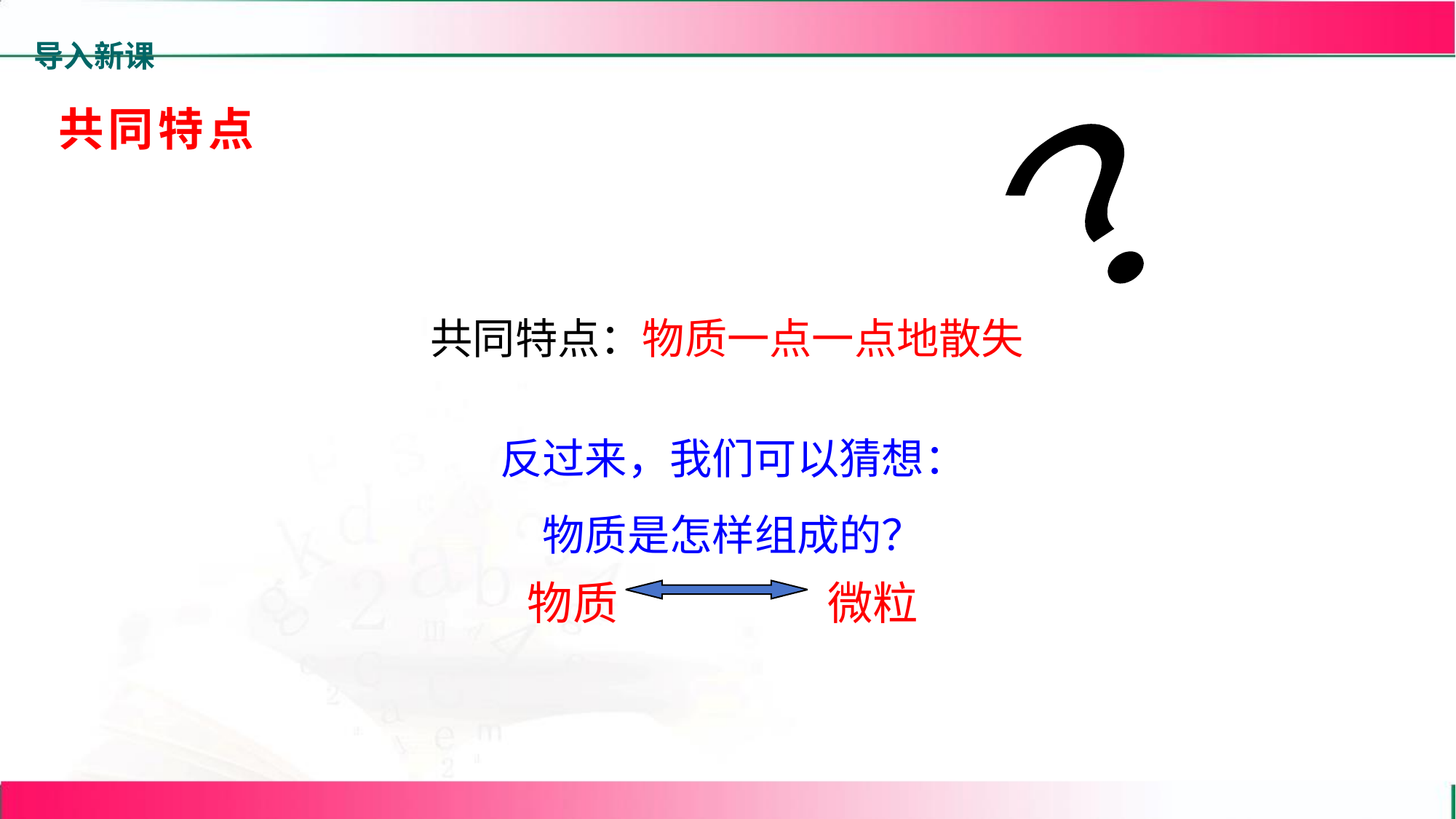

导入新课
共同特点
？
共同特点：物质一点一点地散失
反过来，我们可以猜想：
物质是怎样组成的？
物质
微粒